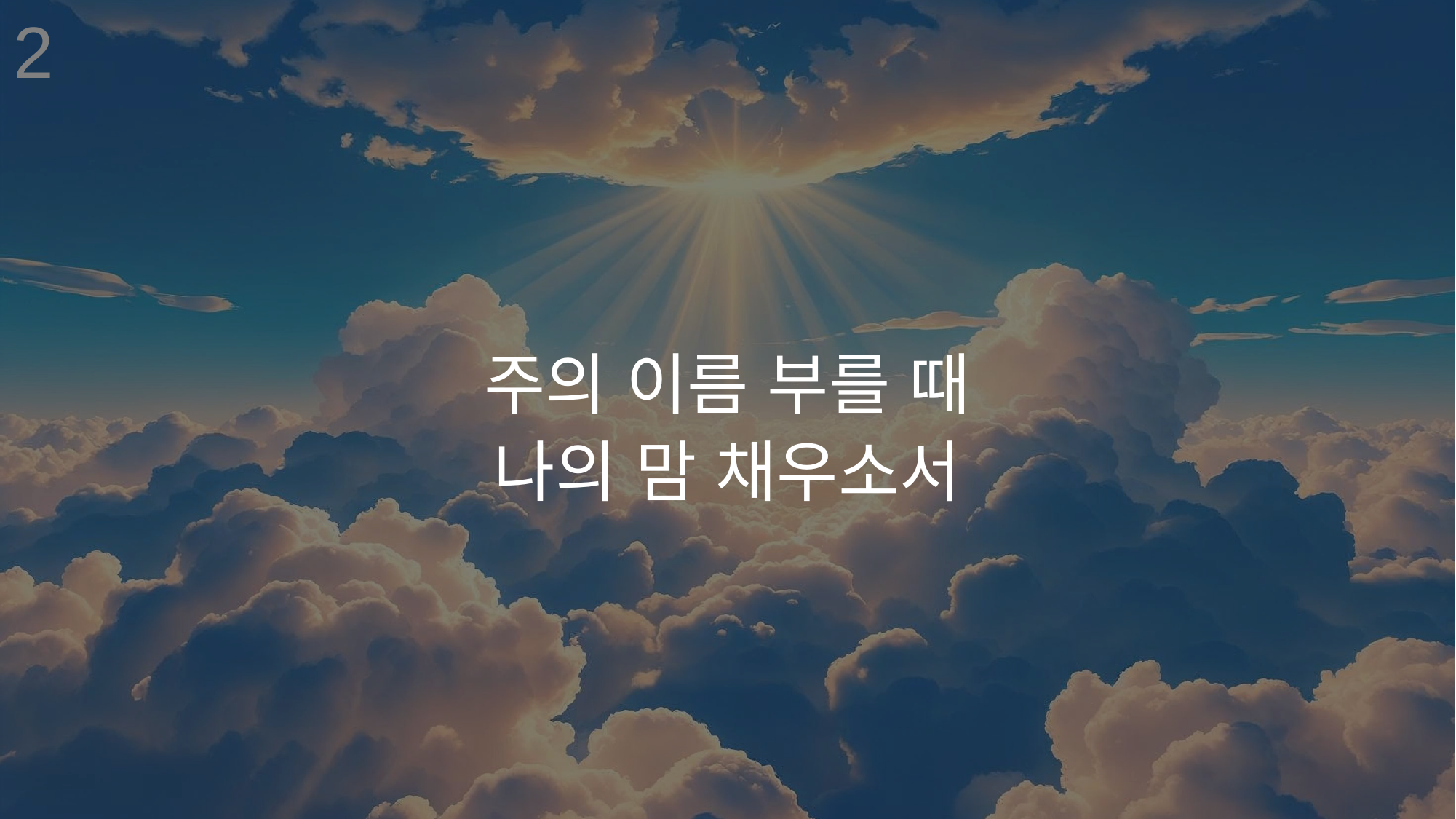

2
주의 이름 부를 때
나의 맘 채우소서